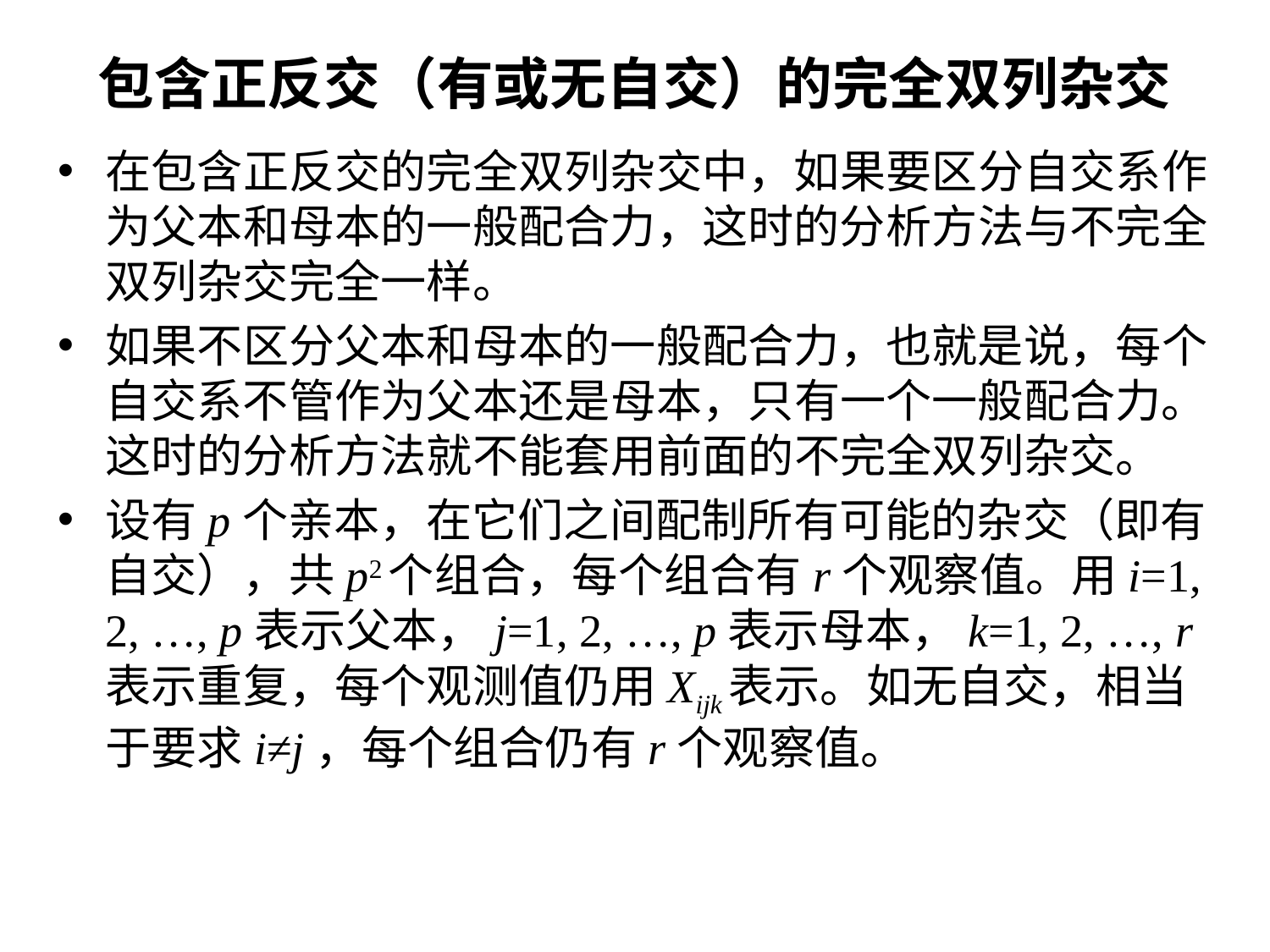

# 包含正反交（有或无自交）的完全双列杂交
在包含正反交的完全双列杂交中，如果要区分自交系作为父本和母本的一般配合力，这时的分析方法与不完全双列杂交完全一样。
如果不区分父本和母本的一般配合力，也就是说，每个自交系不管作为父本还是母本，只有一个一般配合力。这时的分析方法就不能套用前面的不完全双列杂交。
设有p个亲本，在它们之间配制所有可能的杂交（即有自交），共p2个组合，每个组合有r个观察值。用i=1, 2, …, p表示父本，j=1, 2, …, p表示母本，k=1, 2, …, r表示重复，每个观测值仍用Xijk表示。如无自交，相当于要求i≠j，每个组合仍有r个观察值。